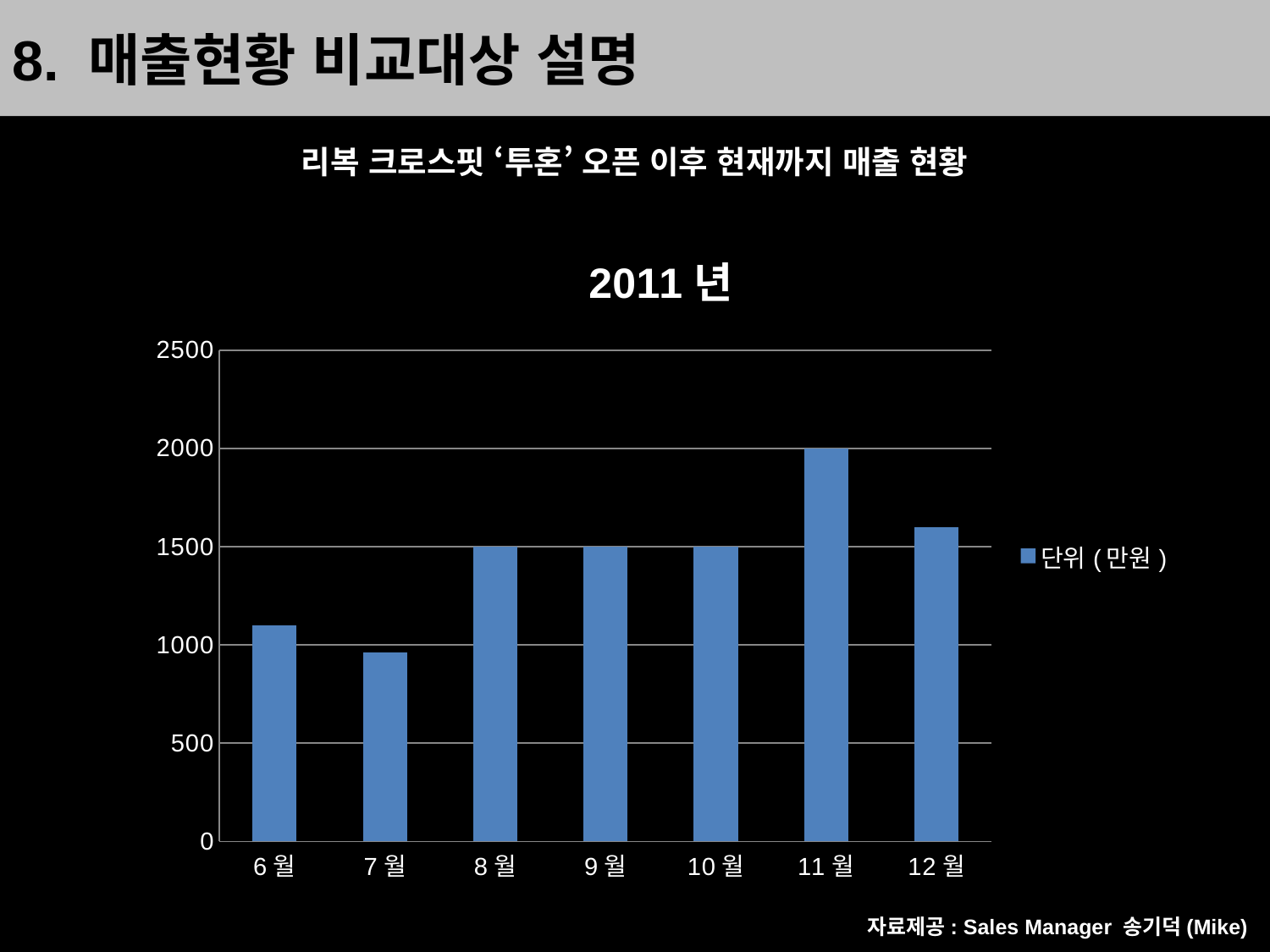

8. 매출현황 비교대상 설명
리복 크로스핏 ‘투혼’ 오픈 이후 현재까지 매출 현황

### Chart: 2011년

| Category | 단위(만원) |
|---|---|
| 6월 | 1100.0 |
| 7월 | 960.0 |
| 8월 | 1500.0 |
| 9월 | 1500.0 |
| 10월 | 1500.0 |
| 11월 | 2000.0 |
| 12월 | 1600.0 |
자료제공: Sales Manager 송기덕(Mike)